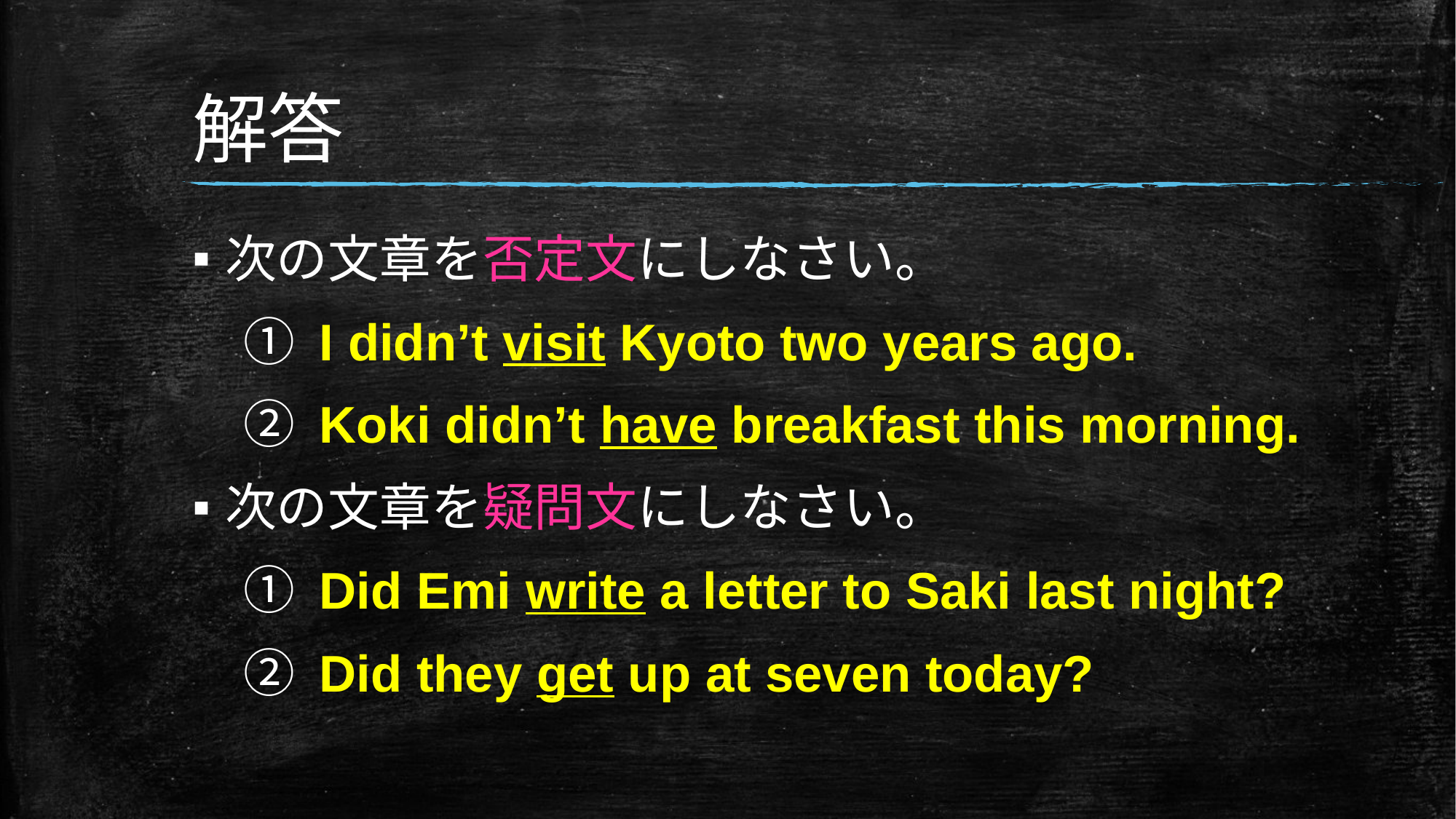

# 解答
次の文章を否定文にしなさい。
　① I didn’t visit Kyoto two years ago.
　② Koki didn’t have breakfast this morning.
次の文章を疑問文にしなさい。
　① Did Emi write a letter to Saki last night?
　② Did they get up at seven today?